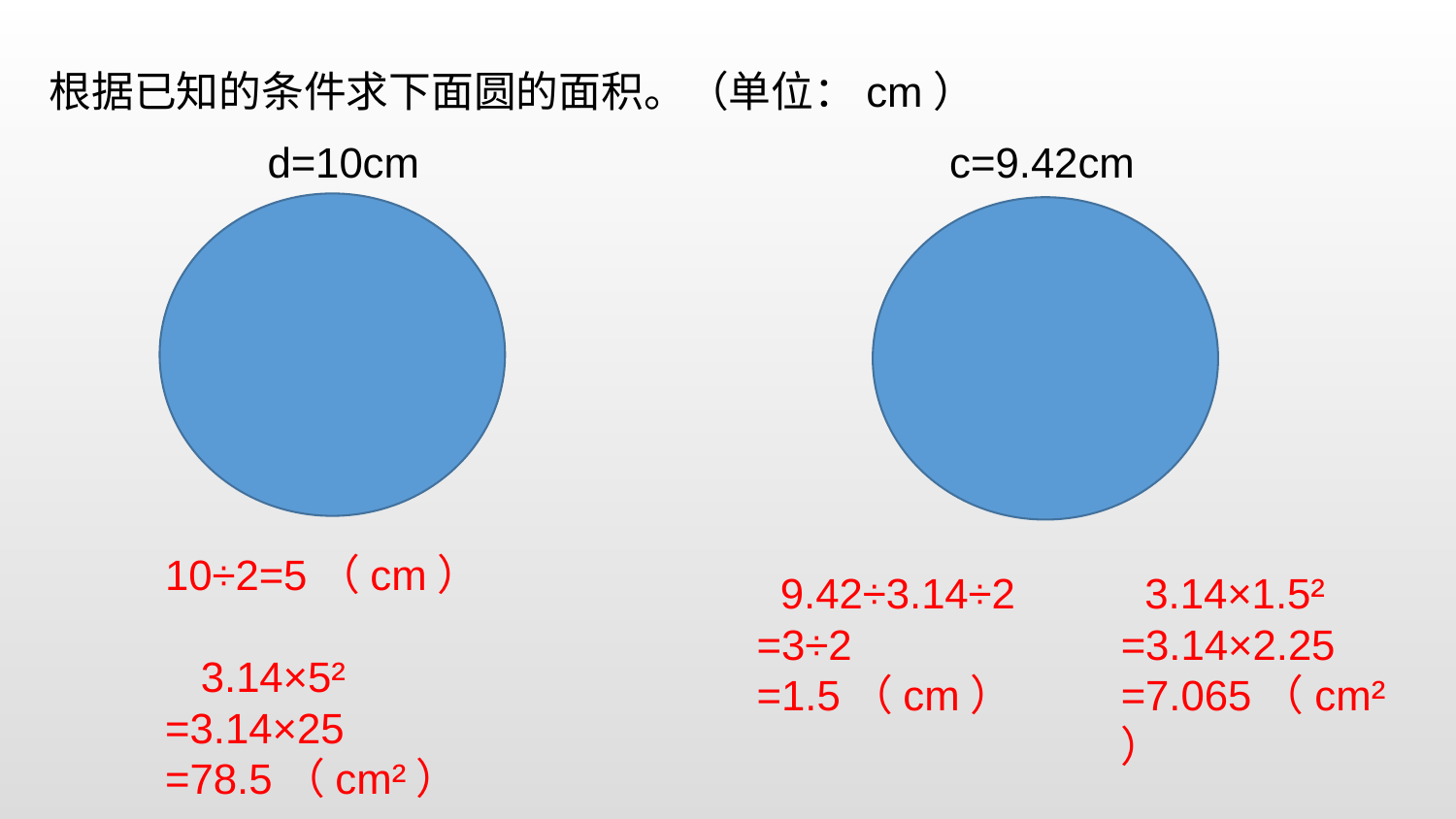

根据已知的条件求下面圆的面积。（单位：cm）
d=10cm
c=9.42cm

10÷2=5（cm）
   3.14×5²
=3.14×25
=78.5（cm²）
  9.42÷3.14÷2
=3÷2
=1.5（cm）

  3.14×1.5²
=3.14×2.25
=7.065（cm²）